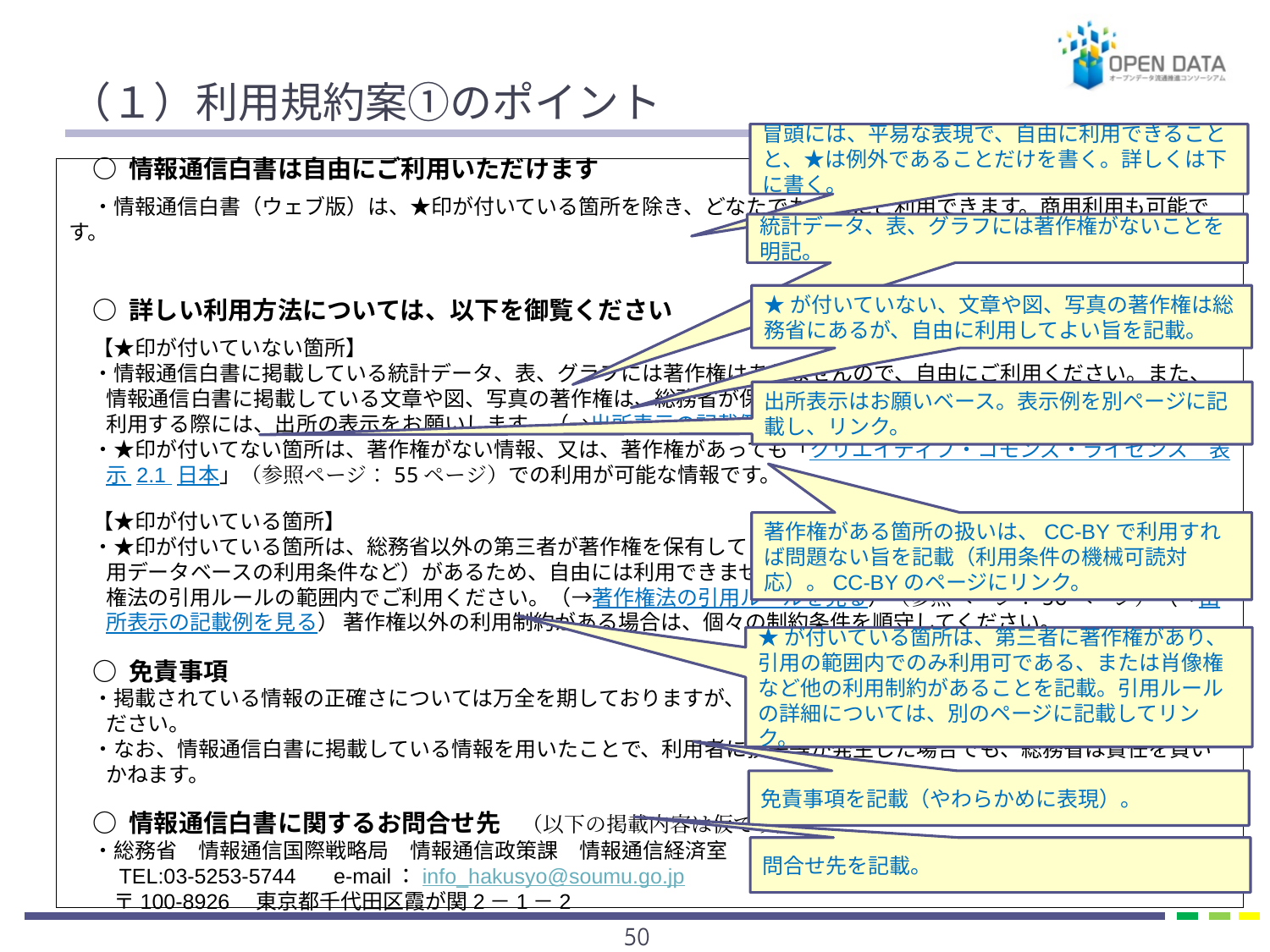

# （１）利用規約案①のポイント
冒頭には、平易な表現で、自由に利用できることと、★は例外であることだけを書く。詳しくは下に書く。
○ 情報通信白書は自由にご利用いただけます

・情報通信白書（ウェブ版）は、★印が付いている箇所を除き、どなたでも自由にご利用できます。商用利用も可能です。

○ 詳しい利用方法については、以下を御覧ください

【★印が付いていない箇所】
・情報通信白書に掲載している統計データ、表、グラフには著作権はありませんので、自由にご利用ください。また、情報通信白書に掲載している文章や図、写真の著作権は、総務省が保有しますが、自由にご利用いただけます。なお、利用する際には、出所の表示をお願いします。（→出所表示の記載例を見る）（参照ページ：54ページ）
・★印が付いてない箇所は、著作権がない情報、又は、著作権があっても「クリエイティブ・コモンズ・ライセンス　表示 2.1 日本」（参照ページ：55ページ）での利用が可能な情報です。

【★印が付いている箇所】
・★印が付いている箇所は、総務省以外の第三者が著作権を保有していたり、著作権以外の利用制約（例：肖像権や商用データベースの利用条件など）があるため、自由には利用できません。第三者が著作権を保有している場合は、著作権法の引用ルールの範囲内でご利用ください。（→著作権法の引用ルールを見る）（参照ページ：56ページ）（→出所表示の記載例を見る） 著作権以外の利用制約がある場合は、個々の制約条件を順守してください。

○ 免責事項
・掲載されている情報の正確さについては万全を期しておりますが、万が一、誤りなどありましたら下記までご連絡ください。
・なお、情報通信白書に掲載している情報を用いたことで、利用者に損失等が発生した場合でも、総務省は責任を負いかねます。

○ 情報通信白書に関するお問合せ先　（以下の掲載内容は仮です）
・総務省　情報通信国際戦略局　情報通信政策課　情報通信経済室
　TEL:03-5253-5744 　e-mail：info_hakusyo@soumu.go.jp
　〒100-8926　東京都千代田区霞が関2－1－2
統計データ、表、グラフには著作権がないことを明記。
★が付いていない、文章や図、写真の著作権は総務省にあるが、自由に利用してよい旨を記載。
出所表示はお願いベース。表示例を別ページに記載し、リンク。
著作権がある箇所の扱いは、CC-BYで利用すれば問題ない旨を記載（利用条件の機械可読対応）。CC-BYのページにリンク。
★が付いている箇所は、第三者に著作権があり、引用の範囲内でのみ利用可である、または肖像権など他の利用制約があることを記載。引用ルールの詳細については、別のページに記載してリンク。
免責事項を記載（やわらかめに表現）。
問合せ先を記載。
50